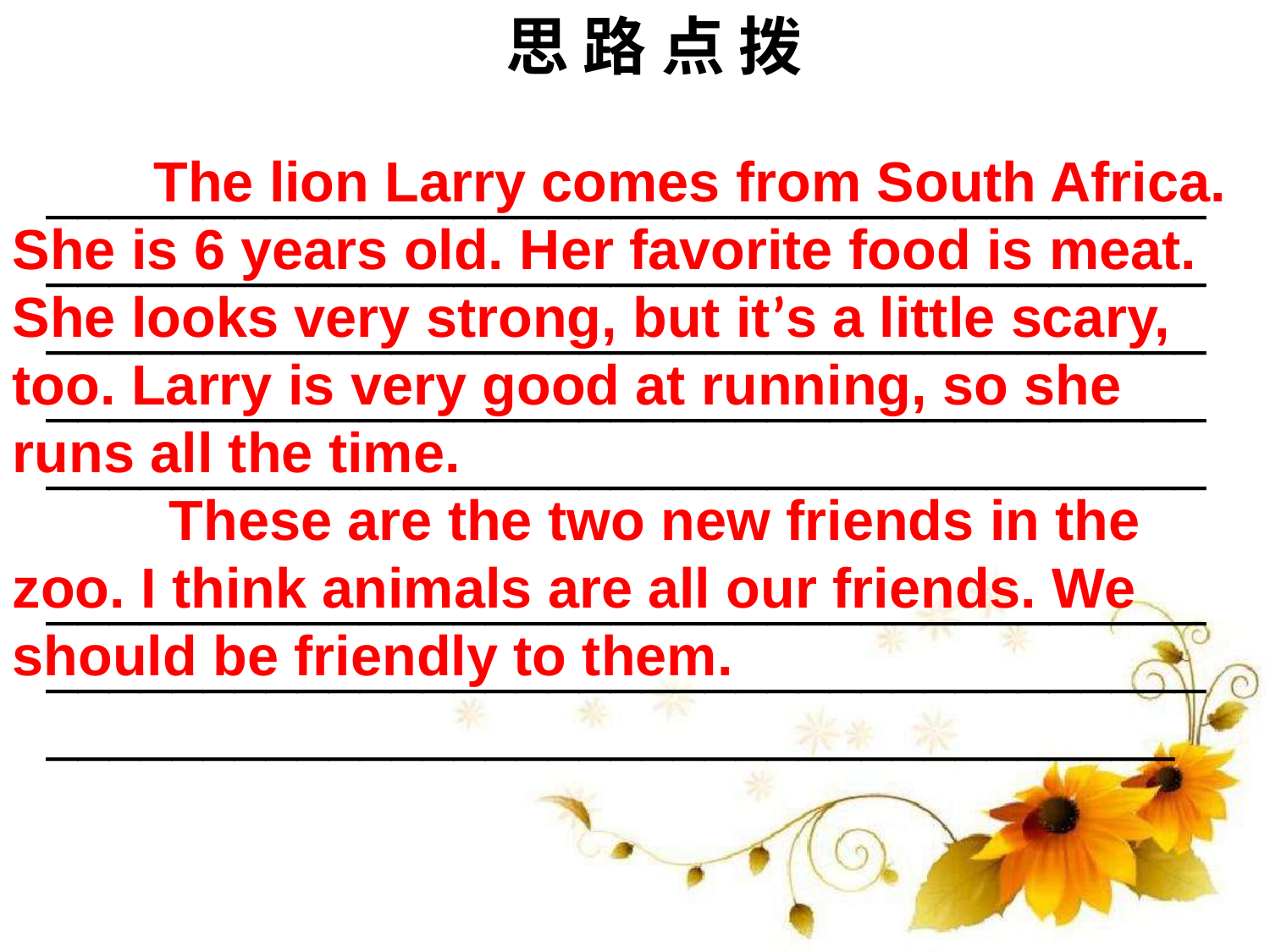

思 路 点 拨
         The lion Larry comes from South Africa. She is 6 years old. Her favorite food is meat. She looks very strong, but it’s a little scary, too. Larry is very good at running, so she runs all the time.
          These are the two new friends in the zoo. I think animals are all our friends. We should be friendly to them.

_____________________________________
_____________________________________  __________________________________________________________________________ _____________________________________
______________________________________________________________________________________________________________